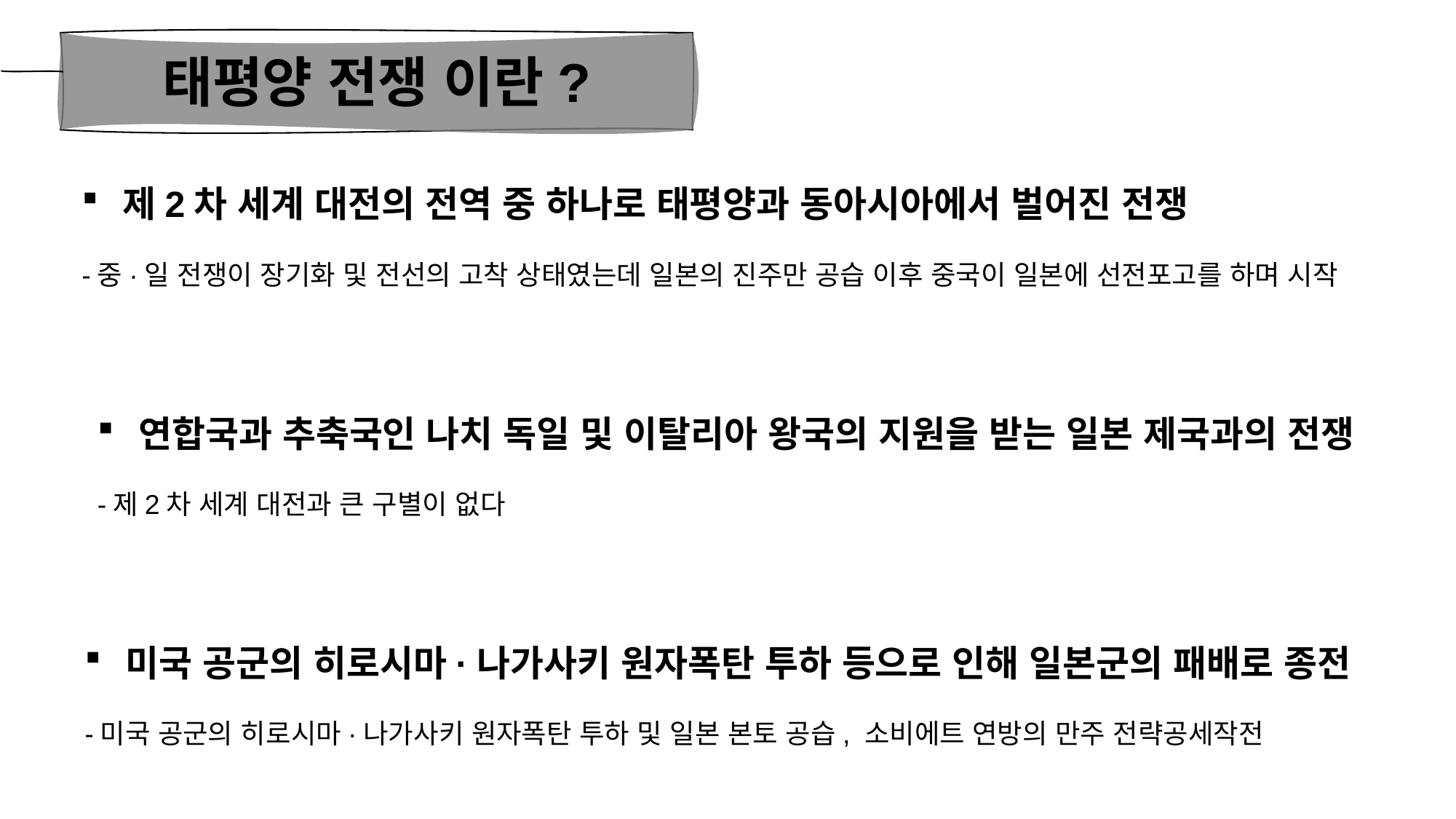

태평양 전쟁 이란?
제2차 세계 대전의 전역 중 하나로 태평양과 동아시아에서 벌어진 전쟁

-중·일 전쟁이 장기화 및 전선의 고착 상태였는데 일본의 진주만 공습 이후 중국이 일본에 선전포고를 하며 시작
연합국과 추축국인 나치 독일 및 이탈리아 왕국의 지원을 받는 일본 제국과의 전쟁

-제2차 세계 대전과 큰 구별이 없다
미국 공군의 히로시마·나가사키 원자폭탄 투하 등으로 인해 일본군의 패배로 종전

-미국 공군의 히로시마·나가사키 원자폭탄 투하 및 일본 본토 공습, 소비에트 연방의 만주 전략공세작전